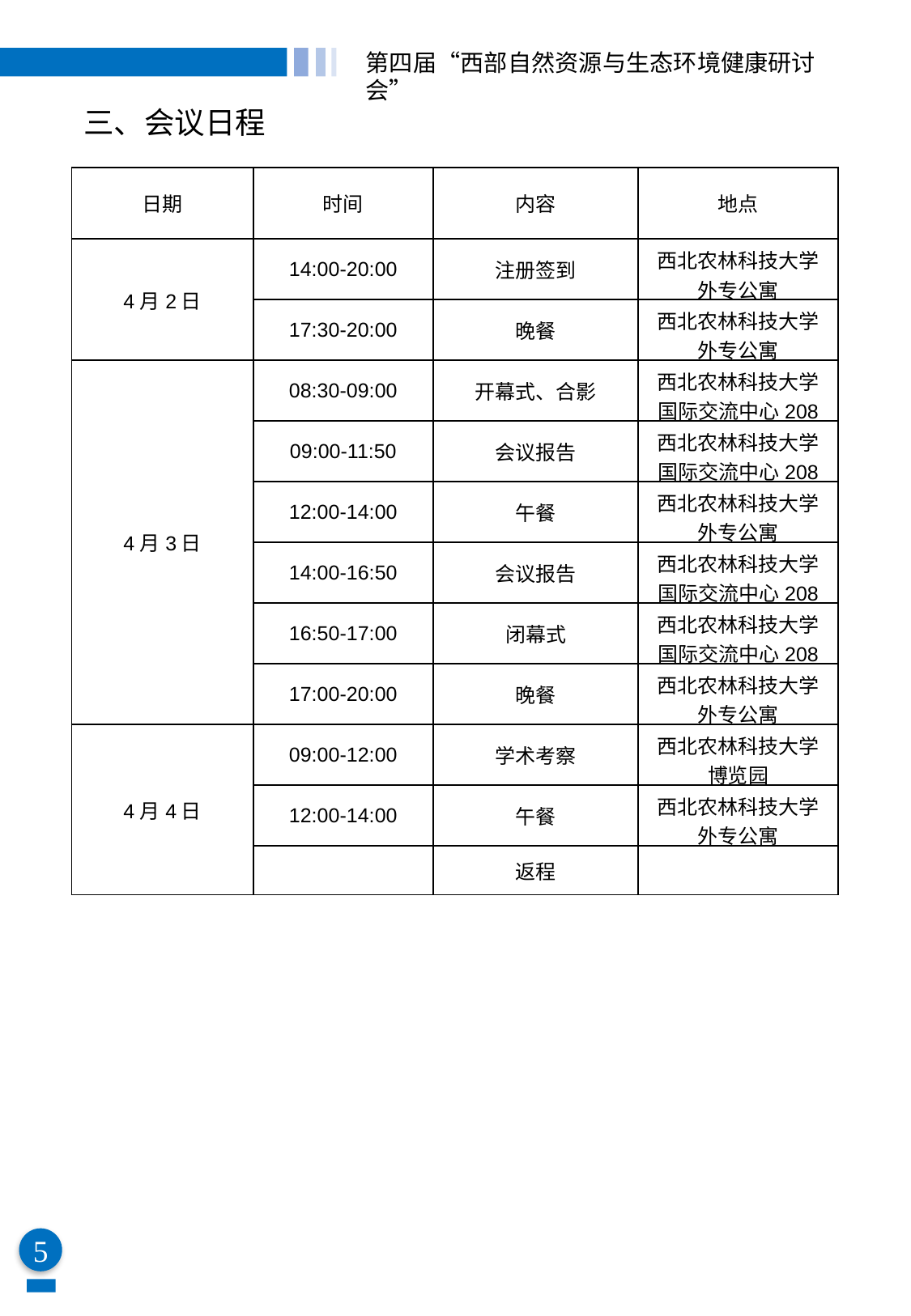

第四届“西部自然资源与生态环境健康研讨会”

5

三、会议日程
| 日期 | 时间 | 内容 | 地点 |
| --- | --- | --- | --- |
| 4月2日 | 14:00-20:00 | 注册签到 | 西北农林科技大学外专公寓 |
|  | 17:30-20:00 | 晚餐 | 西北农林科技大学外专公寓 |
| 4月3日 | 08:30-09:00 | 开幕式、合影 | 西北农林科技大学国际交流中心208 |
|  | 09:00-11:50 | 会议报告 | 西北农林科技大学国际交流中心208 |
|  | 12:00-14:00 | 午餐 | 西北农林科技大学外专公寓 |
|  | 14:00-16:50 | 会议报告 | 西北农林科技大学国际交流中心208 |
|  | 16:50-17:00 | 闭幕式 | 西北农林科技大学国际交流中心208 |
|  | 17:00-20:00 | 晚餐 | 西北农林科技大学外专公寓 |
| 4月4日 | 09:00-12:00 | 学术考察 | 西北农林科技大学博览园 |
|  | 12:00-14:00 | 午餐 | 西北农林科技大学外专公寓 |
|  |  | 返程 |  |